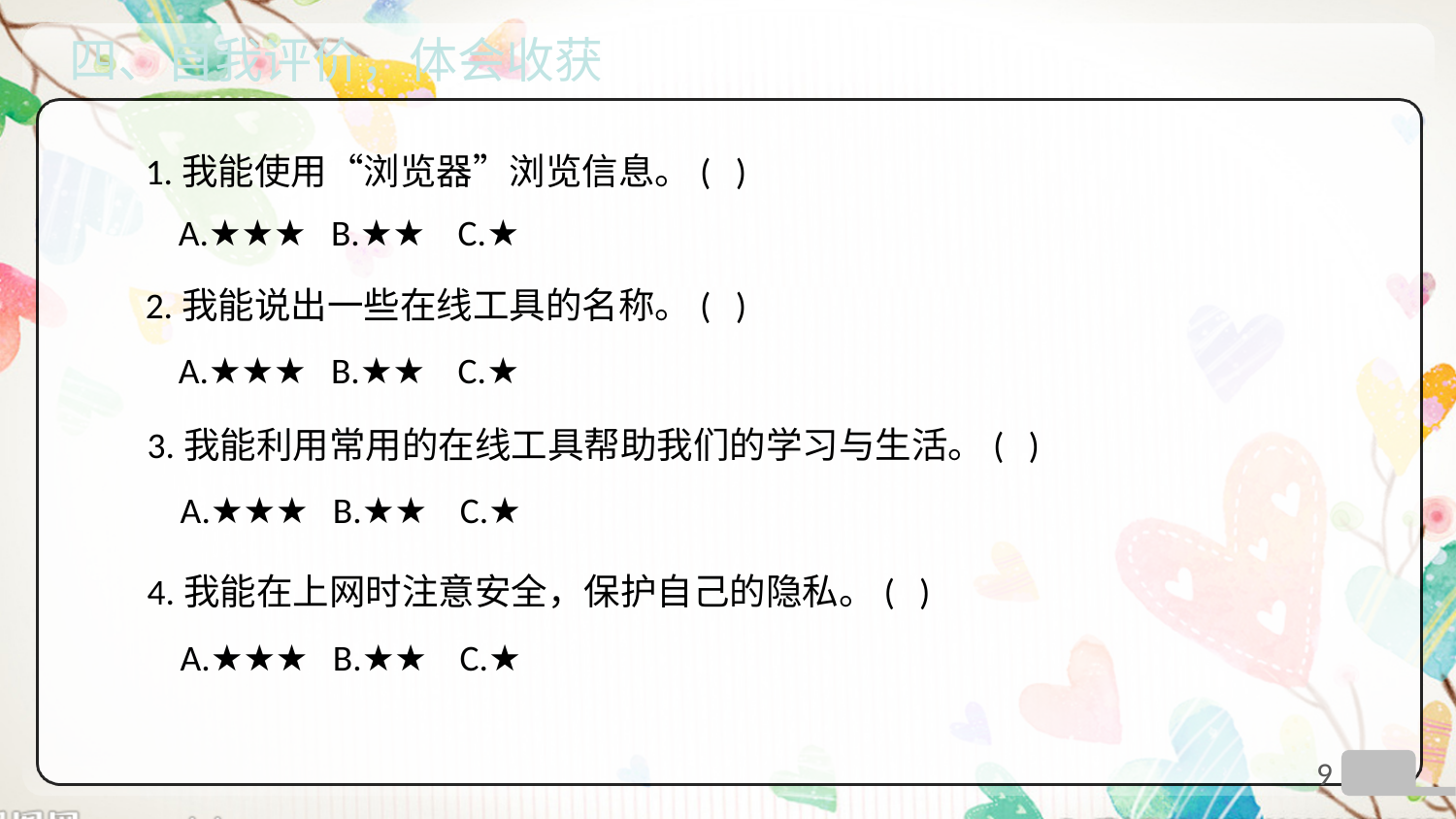

四、自我评价，体会收获
1.我能使用“浏览器”浏览信息。(   )
    A.★★★   B.★★    C.★
2.我能说出一些在线工具的名称。(   )
    A.★★★   B.★★    C.★

3.我能利用常用的在线工具帮助我们的学习与生活。(   )
    A.★★★   B.★★    C.★
4.我能在上网时注意安全，保护自己的隐私。(   )
    A.★★★   B.★★    C.★